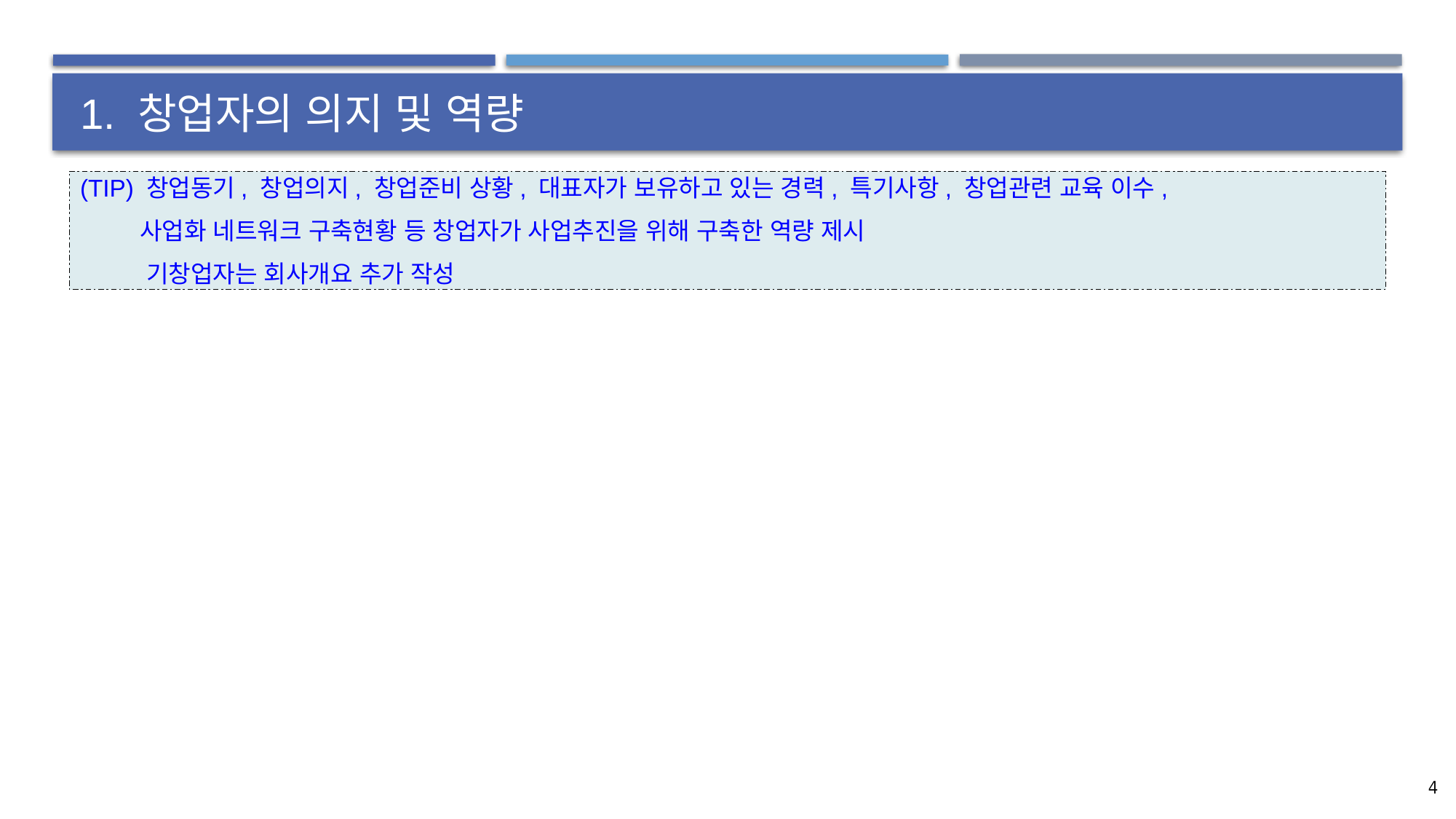

# 1. 창업자의 의지 및 역량
(TIP) 창업동기, 창업의지, 창업준비 상황, 대표자가 보유하고 있는 경력, 특기사항, 창업관련 교육 이수,
        사업화 네트워크 구축현황 등 창업자가 사업추진을 위해 구축한 역량 제시
         기창업자는 회사개요 추가 작성
4